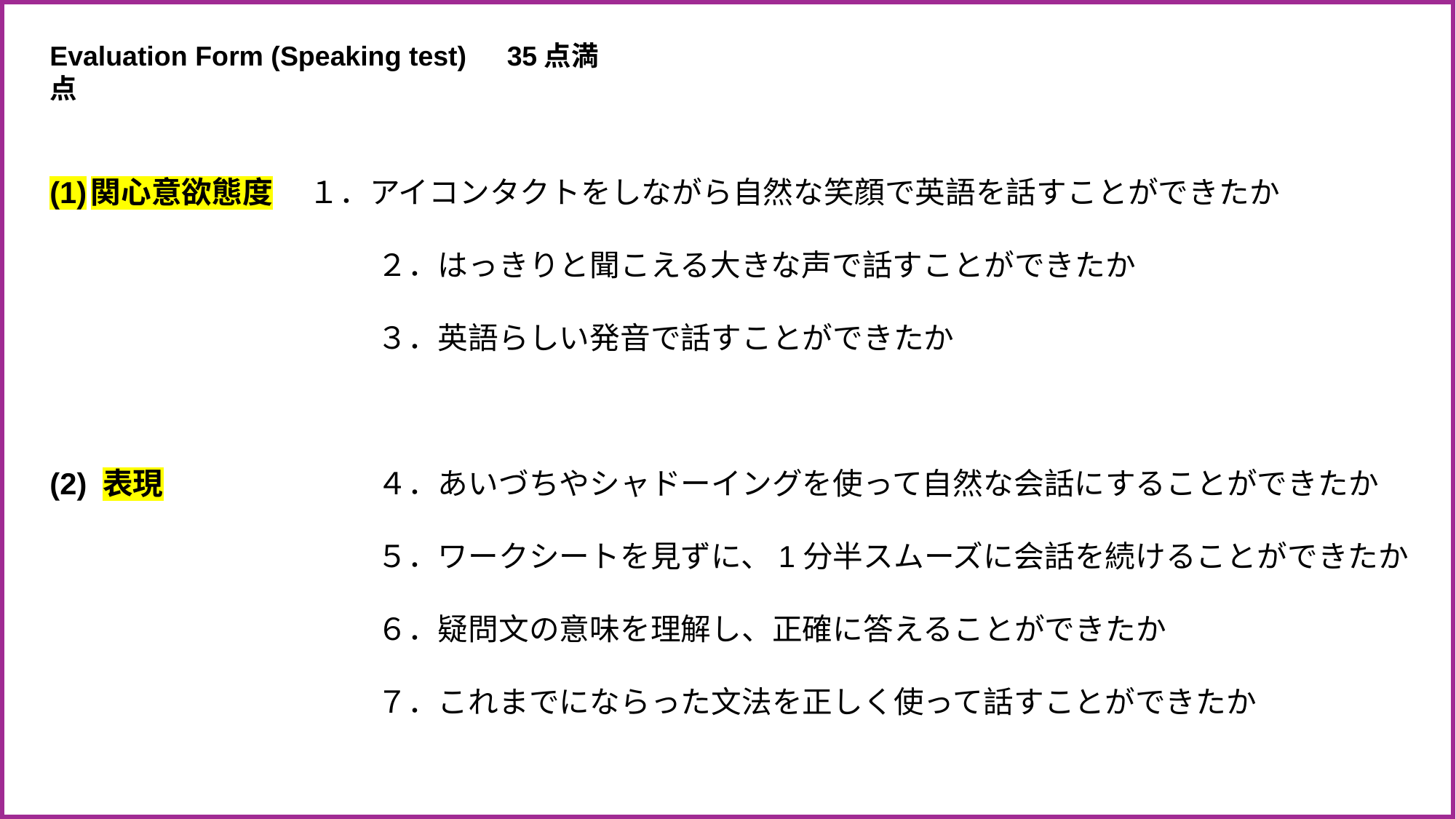

Evaluation Form (Speaking test)　35点満点
関心意欲態度	１．アイコンタクトをしながら自然な笑顔で英語を話すことができたか
　　　　　　　　　　	２．はっきりと聞こえる大きな声で話すことができたか
　　　　　　　　　　	３．英語らしい発音で話すことができたか

(2) 表現	　　　	４．あいづちやシャドーイングを使って自然な会話にすることができたか
　　　　　　　　　　	５．ワークシートを見ずに、1分半スムーズに会話を続けることができたか
　　　　　　　　　　	６．疑問文の意味を理解し、正確に答えることができたか
　　　　　　　　　　	７．これまでにならった文法を正しく使って話すことができたか